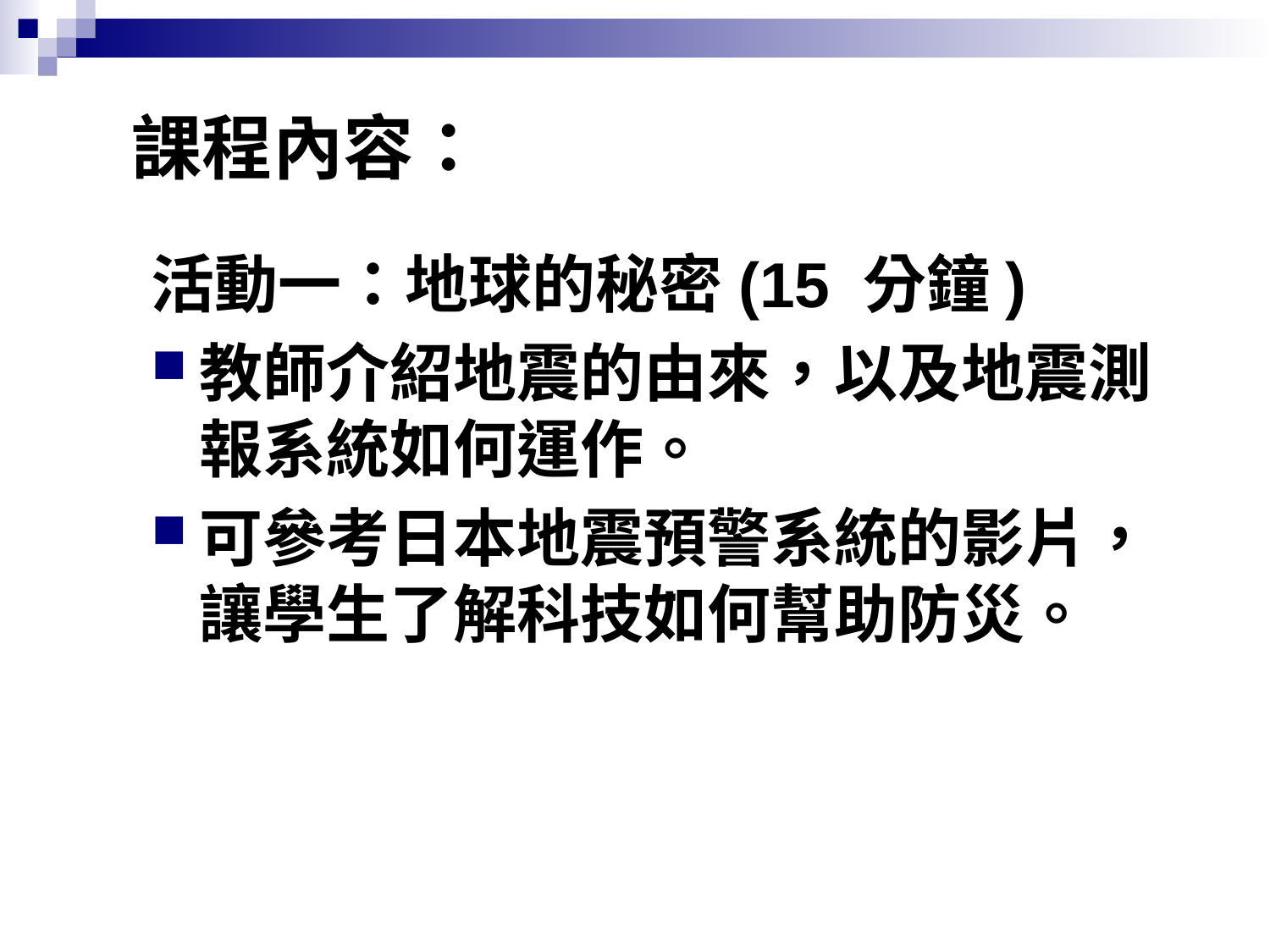

# 課程內容：
活動一：地球的秘密(15 分鐘)
教師介紹地震的由來，以及地震測報系統如何運作。
可參考日本地震預警系統的影片，讓學生了解科技如何幫助防災。